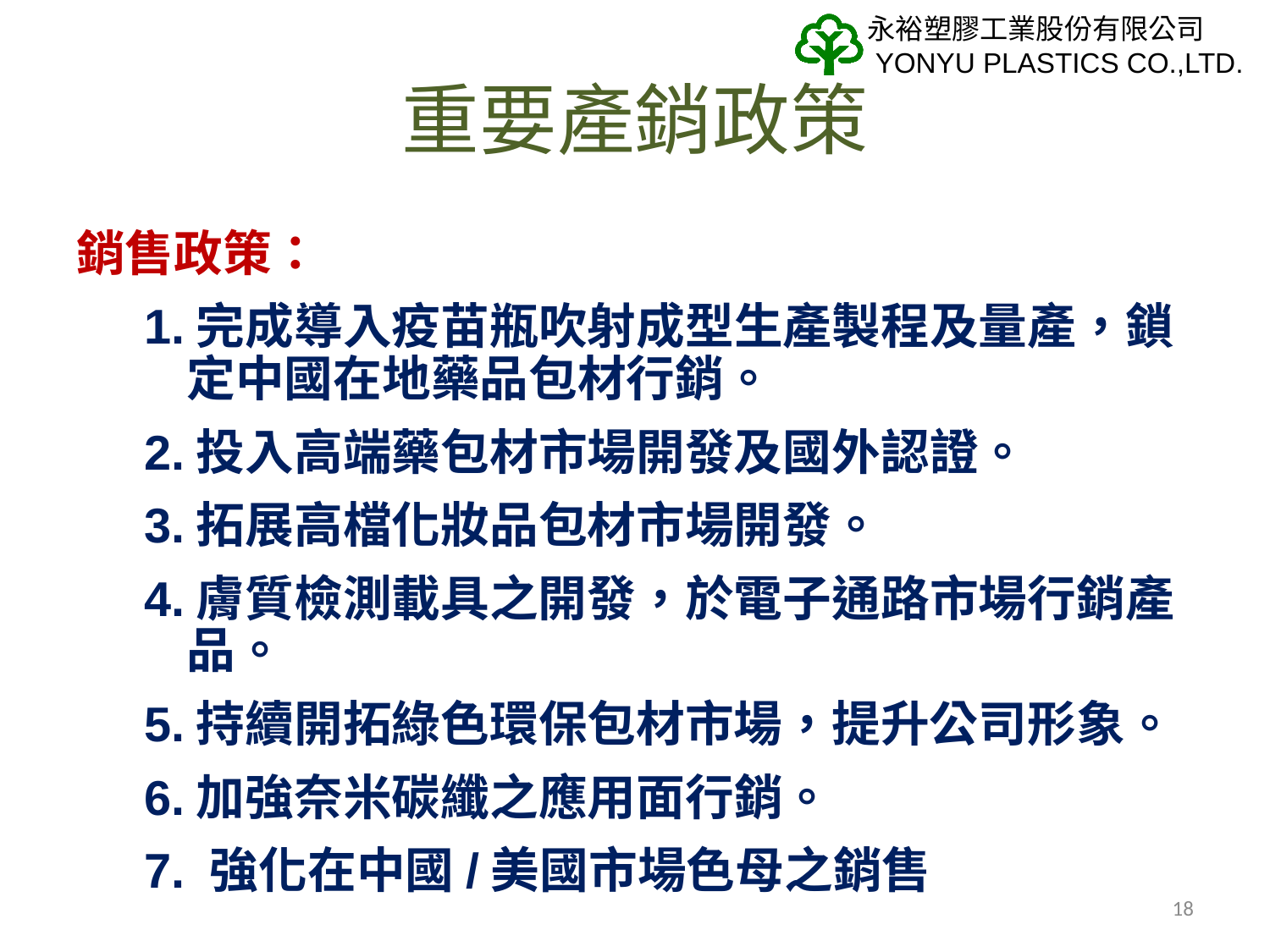

# 重要產銷政策
銷售政策：
1.完成導入疫苗瓶吹射成型生產製程及量產，鎖定中國在地藥品包材行銷。
2.投入高端藥包材市場開發及國外認證。
3.拓展高檔化妝品包材市場開發。
4.膚質檢測載具之開發，於電子通路市場行銷產品。
5.持續開拓綠色環保包材市場，提升公司形象。
6.加強奈米碳纖之應用面行銷。
7. 強化在中國/美國市場色母之銷售

18